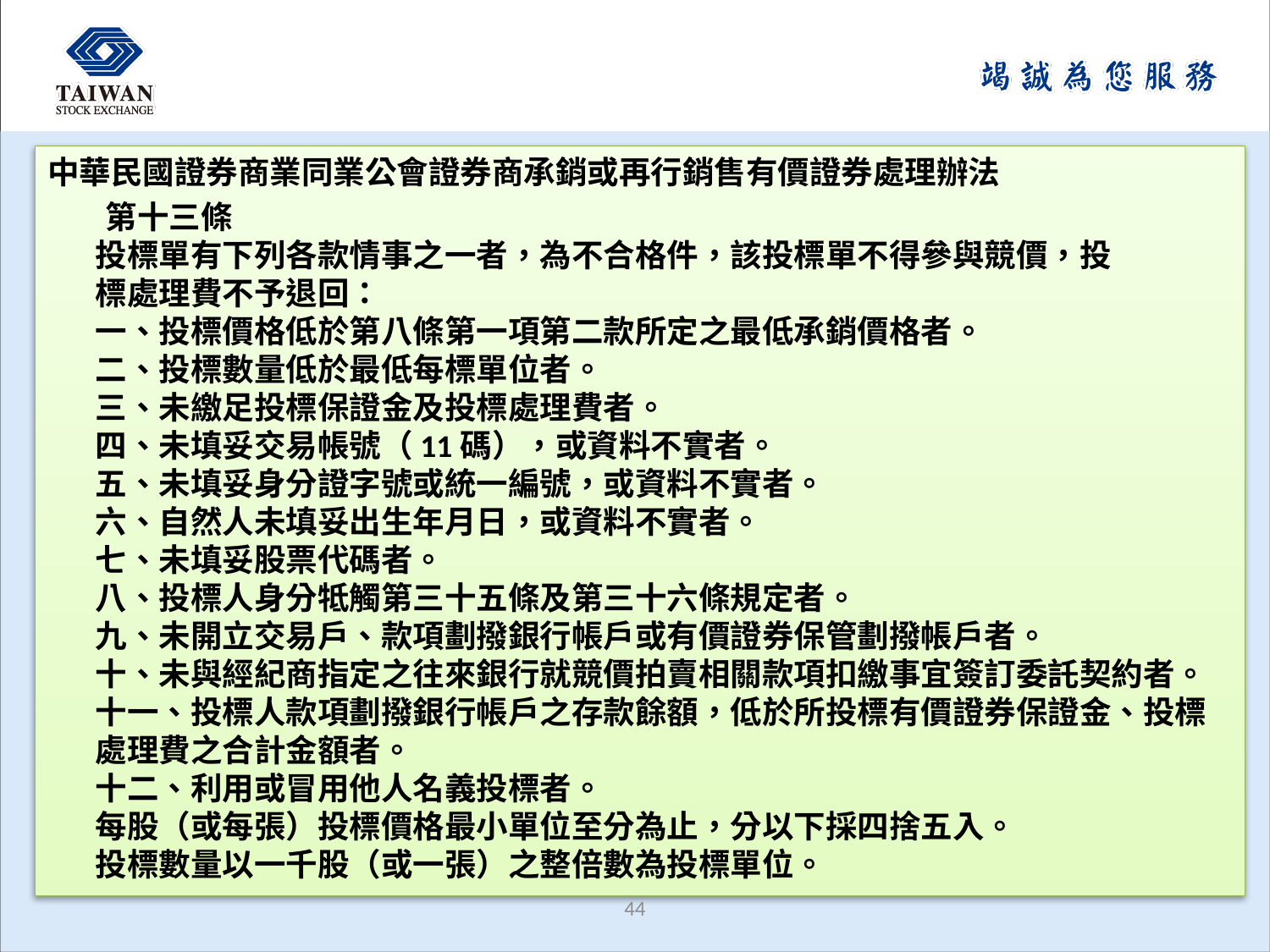

中華民國證券商業同業公會證券商承銷或再行銷售有價證券處理辦法
       第十三條
投標單有下列各款情事之一者，為不合格件，該投標單不得參與競價，投
標處理費不予退回：
一、投標價格低於第八條第一項第二款所定之最低承銷價格者。
二、投標數量低於最低每標單位者。
三、未繳足投標保證金及投標處理費者。
四、未填妥交易帳號（11碼），或資料不實者。
五、未填妥身分證字號或統一編號，或資料不實者。
六、自然人未填妥出生年月日，或資料不實者。
七、未填妥股票代碼者。
八、投標人身分牴觸第三十五條及第三十六條規定者。
九、未開立交易戶、款項劃撥銀行帳戶或有價證券保管劃撥帳戶者。
十、未與經紀商指定之往來銀行就競價拍賣相關款項扣繳事宜簽訂委託契約者。
十一、投標人款項劃撥銀行帳戶之存款餘額，低於所投標有價證券保證金、投標處理費之合計金額者。
十二、利用或冒用他人名義投標者。
每股（或每張）投標價格最小單位至分為止，分以下採四捨五入。
投標數量以一千股（或一張）之整倍數為投標單位。
44